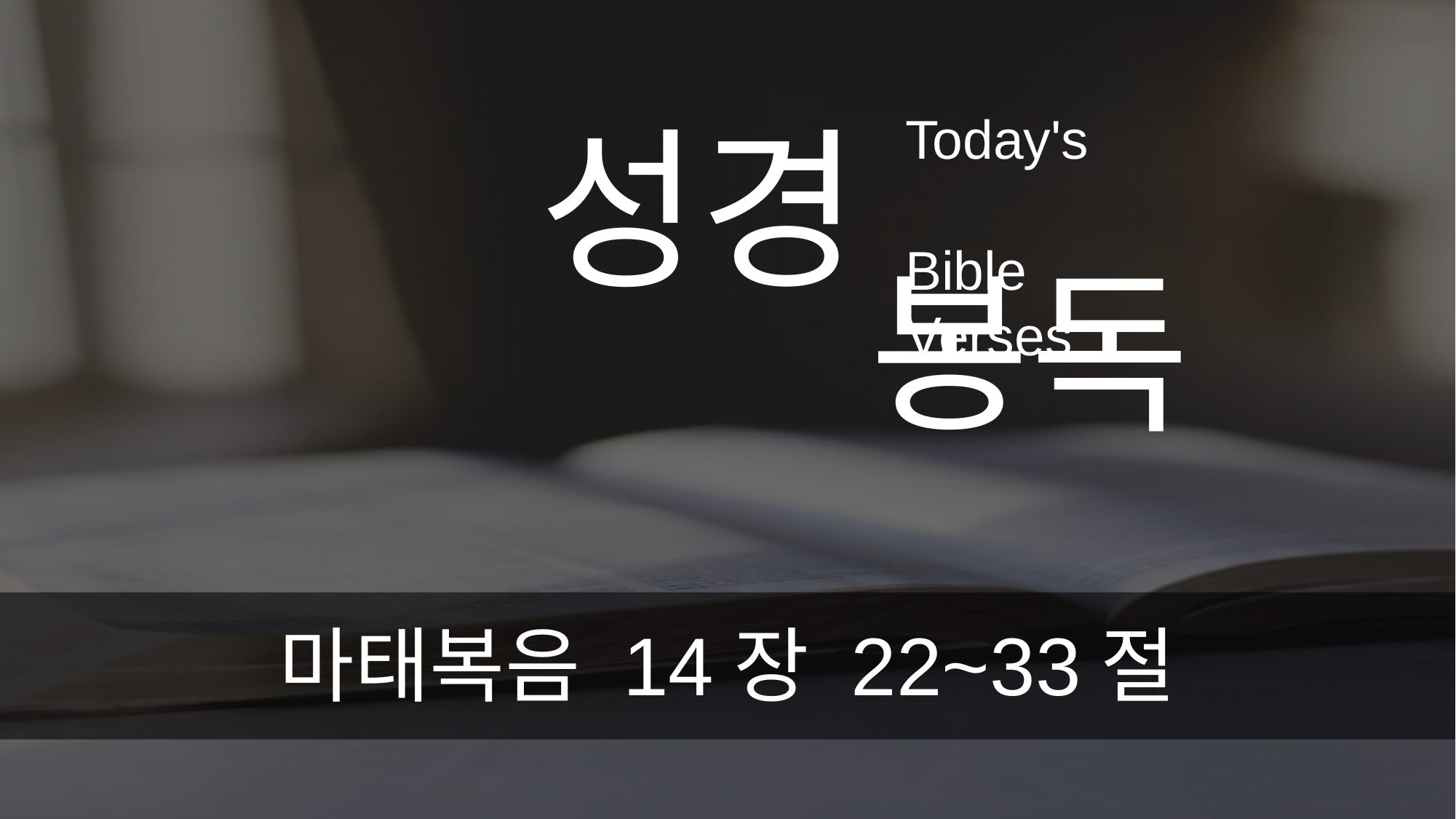

Today's
          Bible Verses
# 성경
봉독

마태복음 14장 22~33절